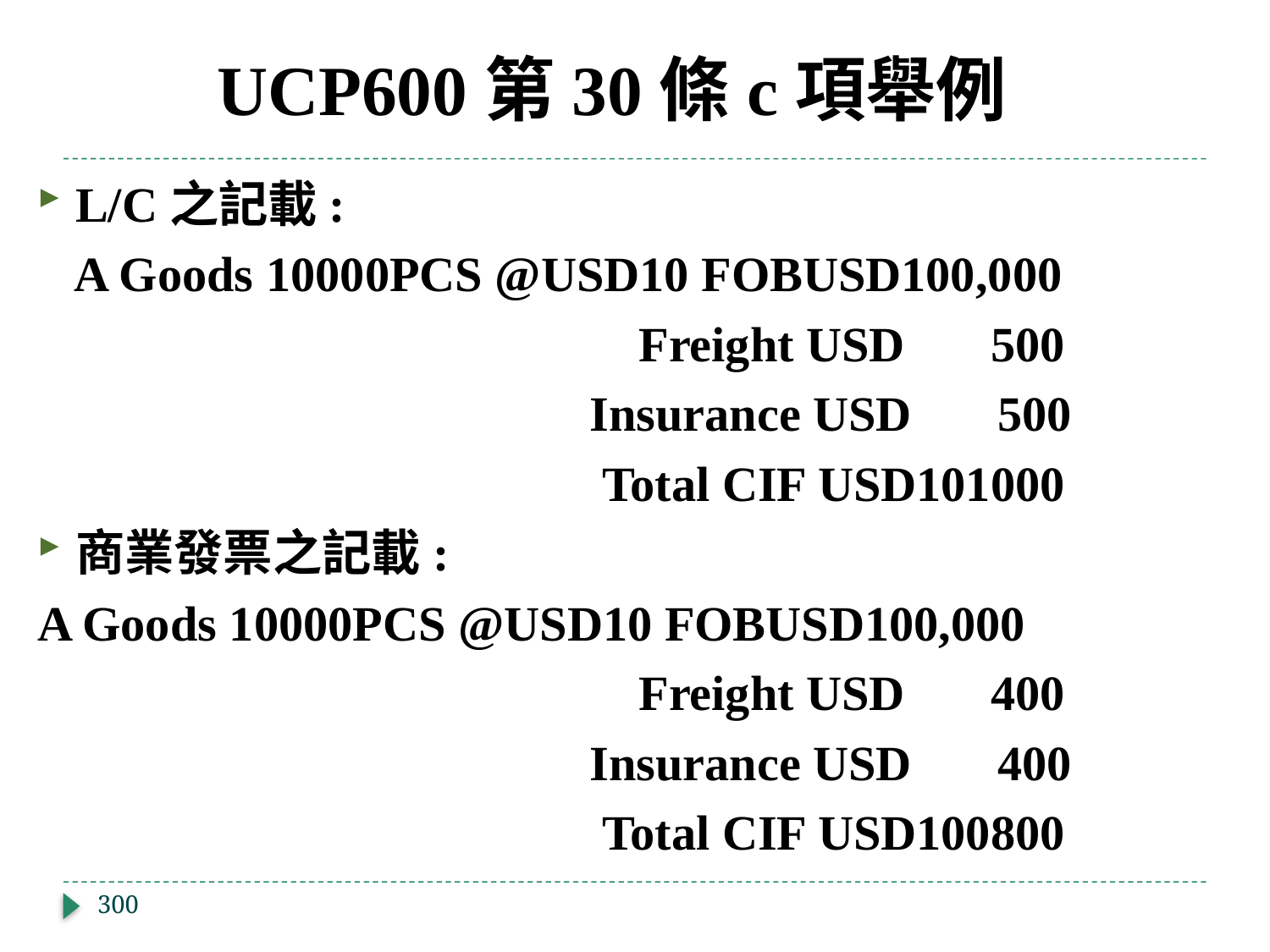

# UCP600第30條c項舉例
L/C之記載:
   A Goods 10000PCS @USD10 FOBUSD100,000
                                                 Freight USD       500
                                             Insurance USD       500
                                              Total CIF USD101000
商業發票之記載:
A Goods 10000PCS @USD10 FOBUSD100,000
                                                 Freight USD       400
                                             Insurance USD       400
                                              Total CIF USD100800
300